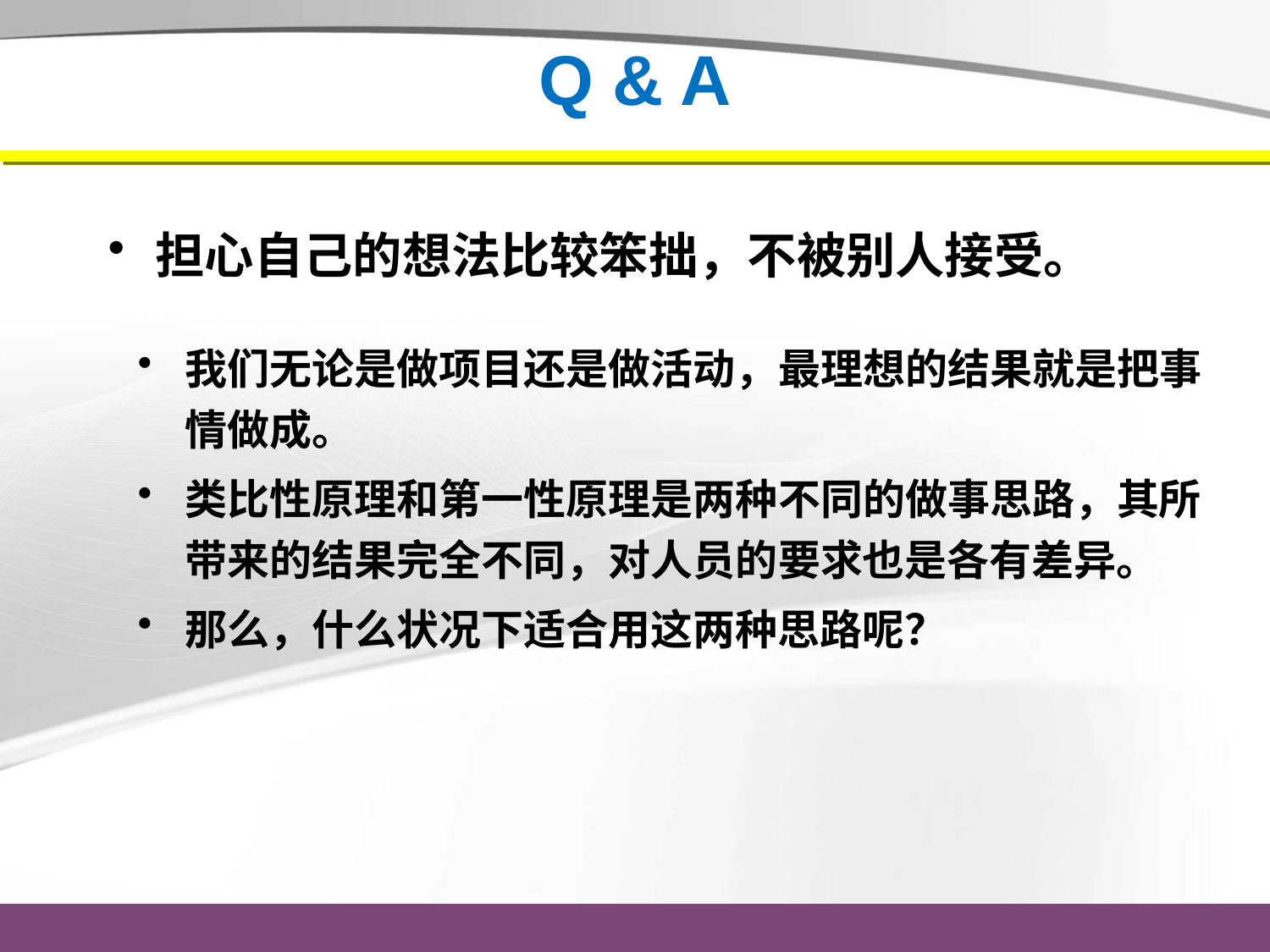

# Q & A
担心自己的想法比较笨拙，不被别人接受。
我们无论是做项目还是做活动，最理想的结果就是把事情做成。
类比性原理和第一性原理是两种不同的做事思路，其所带来的结果完全不同，对人员的要求也是各有差异。
那么，什么状况下适合用这两种思路呢？